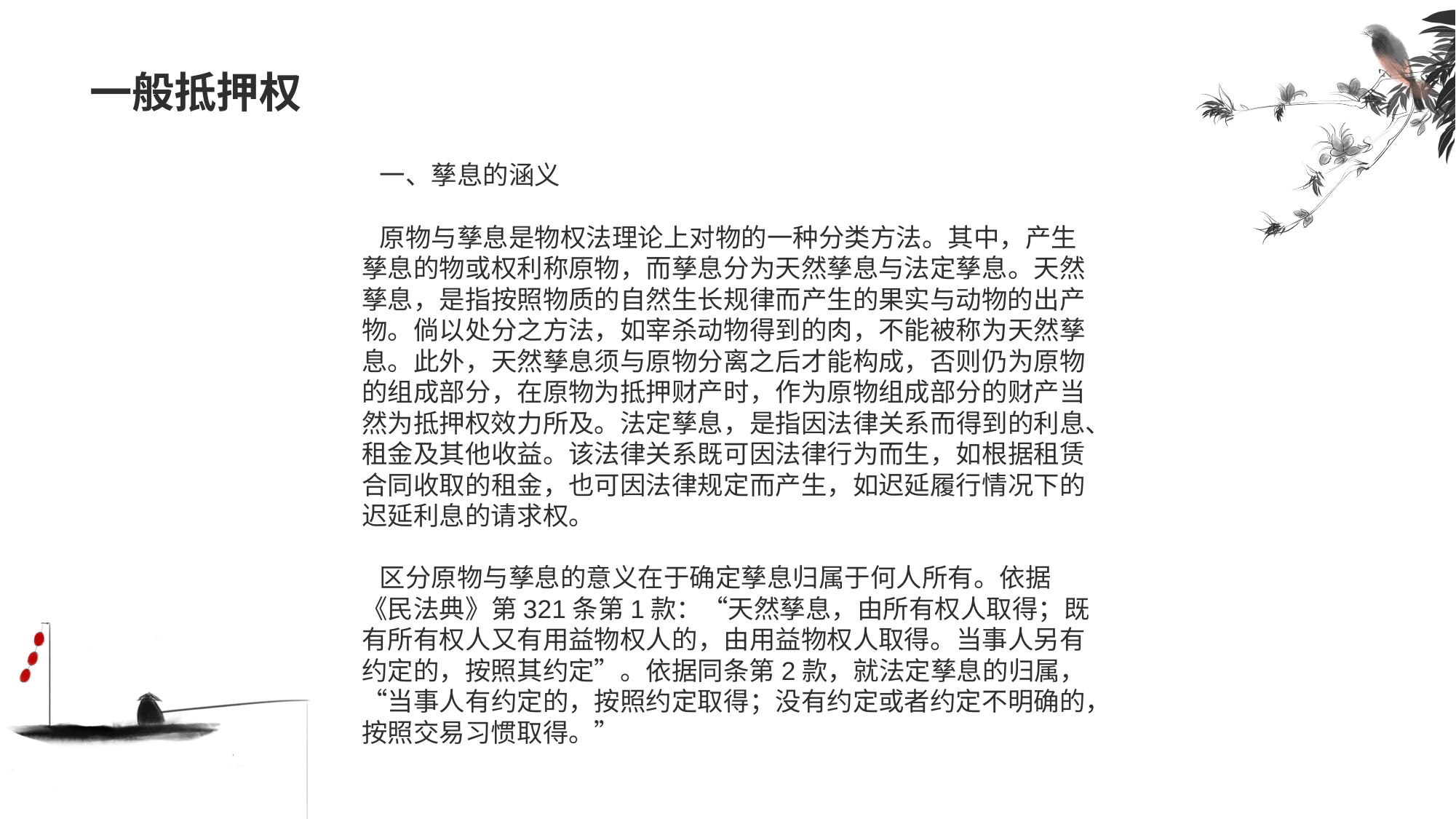

# 一般抵押权

  一、孳息的涵义

  原物与孳息是物权法理论上对物的一种分类方法。其中，产生孳息的物或权利称原物，而孳息分为天然孳息与法定孳息。天然孳息，是指按照物质的自然生长规律而产生的果实与动物的出产物。倘以处分之方法，如宰杀动物得到的肉，不能被称为天然孳息。此外，天然孳息须与原物分离之后才能构成，否则仍为原物的组成部分，在原物为抵押财产时，作为原物组成部分的财产当然为抵押权效力所及。法定孳息，是指因法律关系而得到的利息、租金及其他收益。该法律关系既可因法律行为而生，如根据租赁合同收取的租金，也可因法律规定而产生，如迟延履行情况下的迟延利息的请求权。

  区分原物与孳息的意义在于确定孳息归属于何人所有。依据《民法典》第321条第1款：“天然孳息，由所有权人取得；既有所有权人又有用益物权人的，由用益物权人取得。当事人另有约定的，按照其约定”。依据同条第2款，就法定孳息的归属，“当事人有约定的，按照约定取得；没有约定或者约定不明确的，按照交易习惯取得。”
140